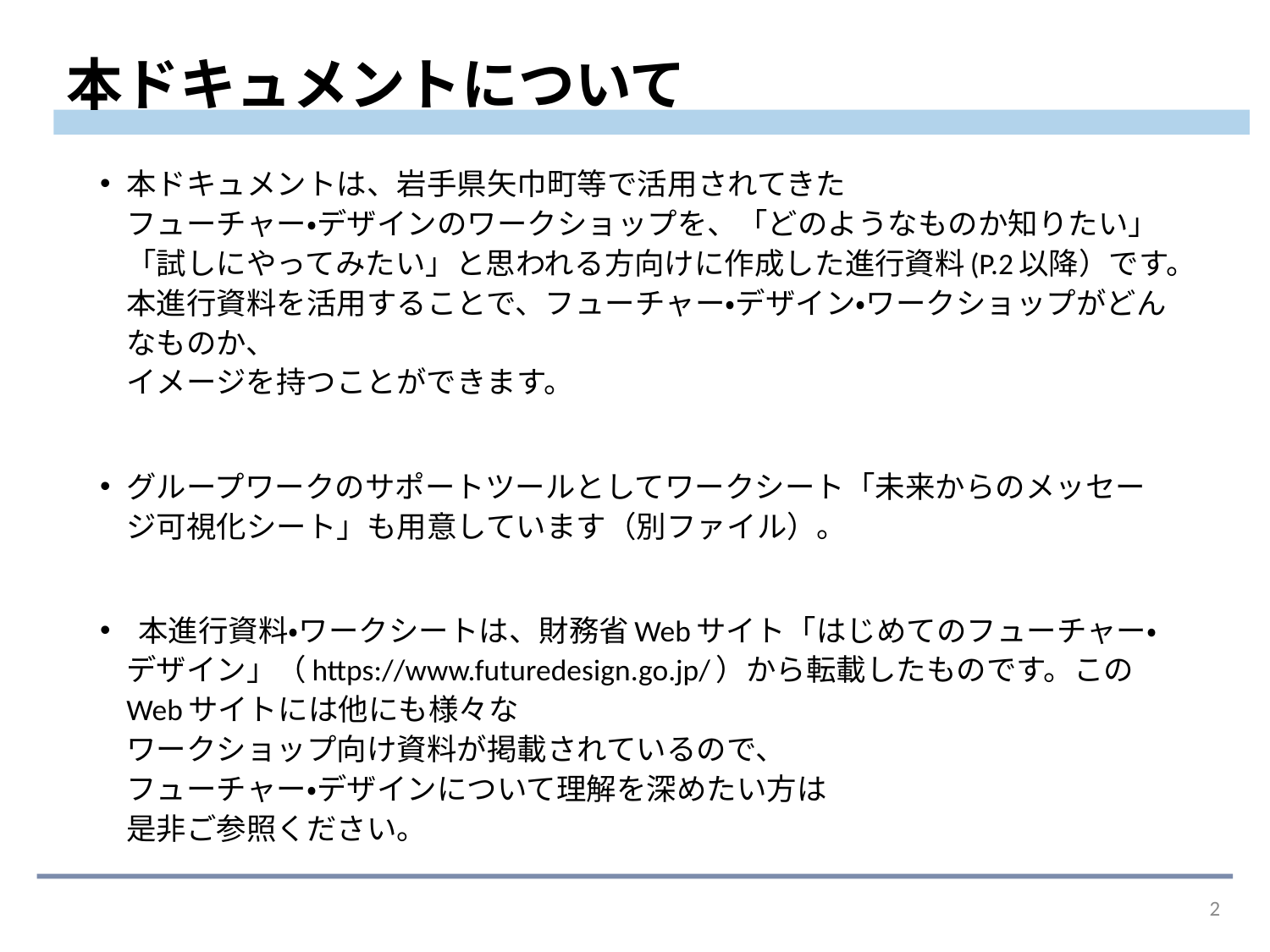

# 本ドキュメントについて
本ドキュメントは、岩手県矢巾町等で活用されてきた
フューチャー・デザインのワークショップを、「どのようなものか知りたい」「試しにやってみたい」と思われる方向けに作成した進行資料(P.2以降）です。本進行資料を活用することで、フューチャー・デザイン・ワークショップがどんなものか、
イメージを持つことができます。

グループワークのサポートツールとしてワークシート「未来からのメッセージ可視化シート」も用意しています（別ファイル）。

 本進行資料・ワークシートは、財務省Webサイト「はじめてのフューチャー・デザイン」（https://www.futuredesign.go.jp/）から転載したものです。このWebサイトには他にも様々な
ワークショップ向け資料が掲載されているので、
フューチャー・デザインについて理解を深めたい方は
是非ご参照ください。
2